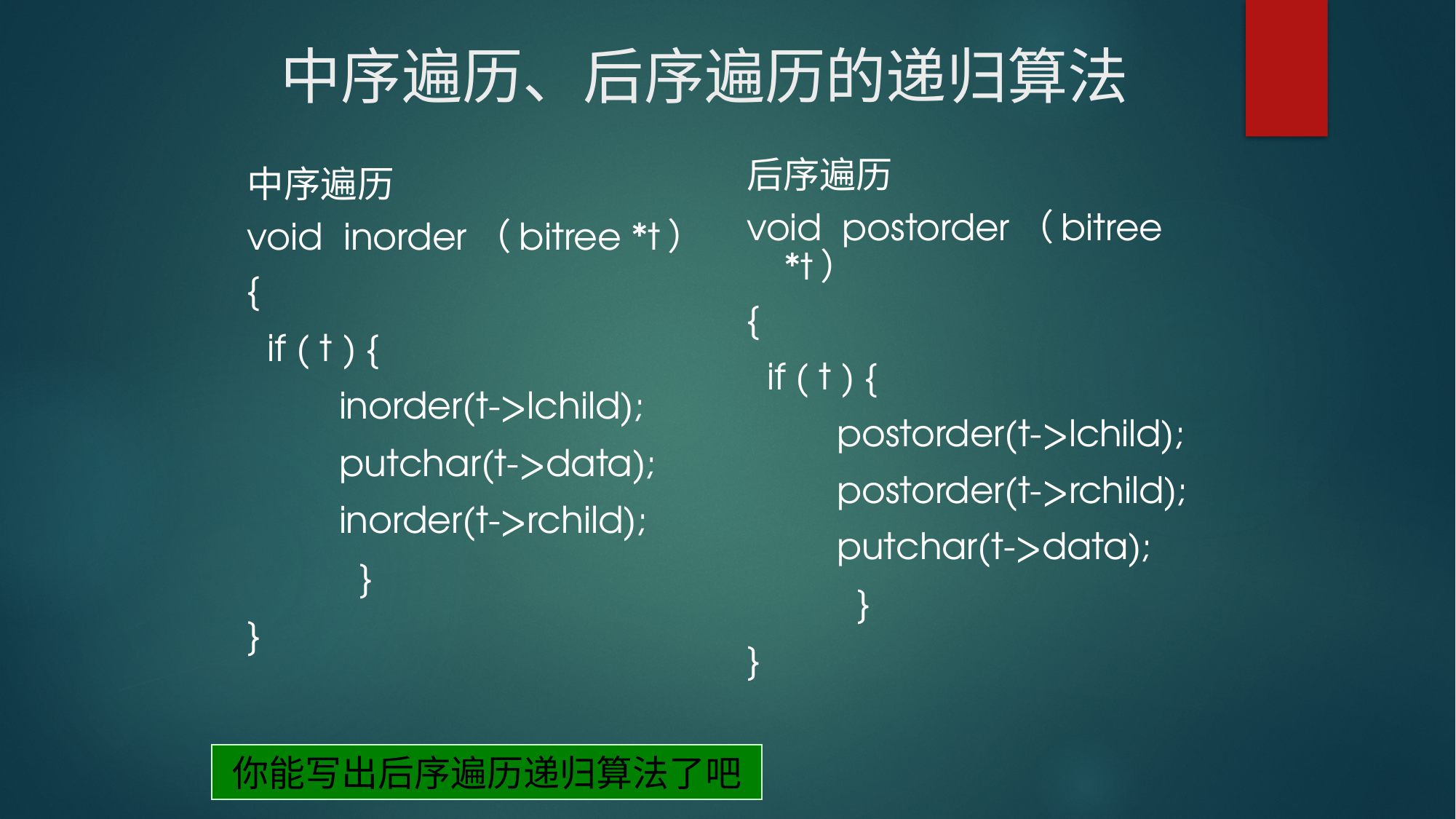

# 中序遍历、后序遍历的递归算法
后序遍历
void  postorder（bitree *t）
{
  if ( t ) {
         postorder(t->lchild);
         postorder(t->rchild);
         putchar(t->data);
           }
}
中序遍历
void  inorder（bitree *t）
{
  if ( t ) {
         inorder(t->lchild);
         putchar(t->data);
         inorder(t->rchild);
           }
}

你能写出后序遍历递归算法了吧